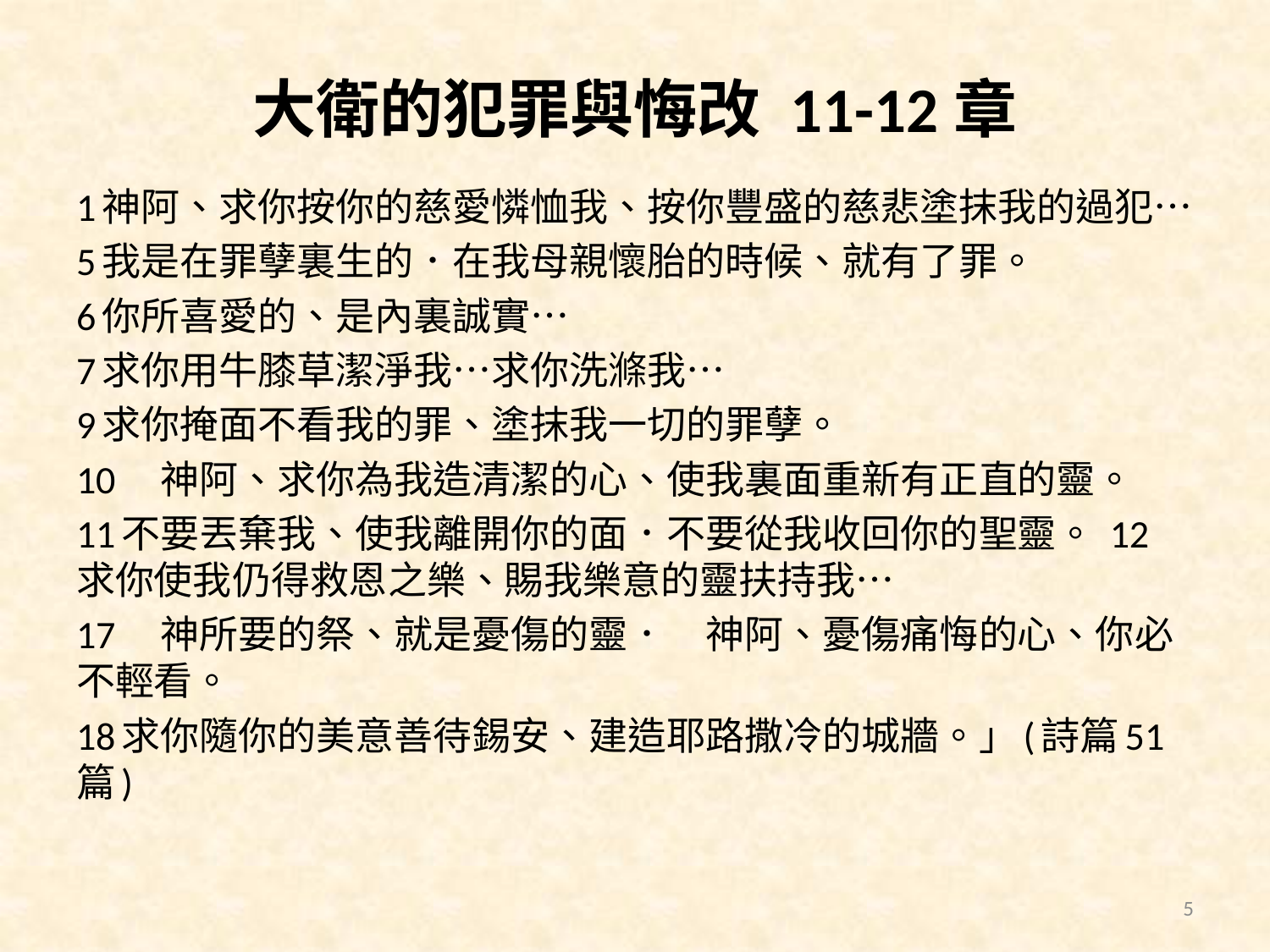

# 大衛的犯罪與悔改 11-12章
1神阿、求你按你的慈愛憐恤我、按你豐盛的慈悲塗抹我的過犯…
5我是在罪孽裏生的．在我母親懷胎的時候、就有了罪。
6你所喜愛的、是內裏誠實…
7求你用牛膝草潔淨我…求你洗滌我…
9求你掩面不看我的罪、塗抹我一切的罪孽。
10　神阿、求你為我造清潔的心、使我裏面重新有正直的靈。
11不要丟棄我、使我離開你的面．不要從我收回你的聖靈。 12求你使我仍得救恩之樂、賜我樂意的靈扶持我…
17　神所要的祭、就是憂傷的靈．　神阿、憂傷痛悔的心、你必不輕看。
18求你隨你的美意善待錫安、建造耶路撒冷的城牆。」(詩篇51篇)

5